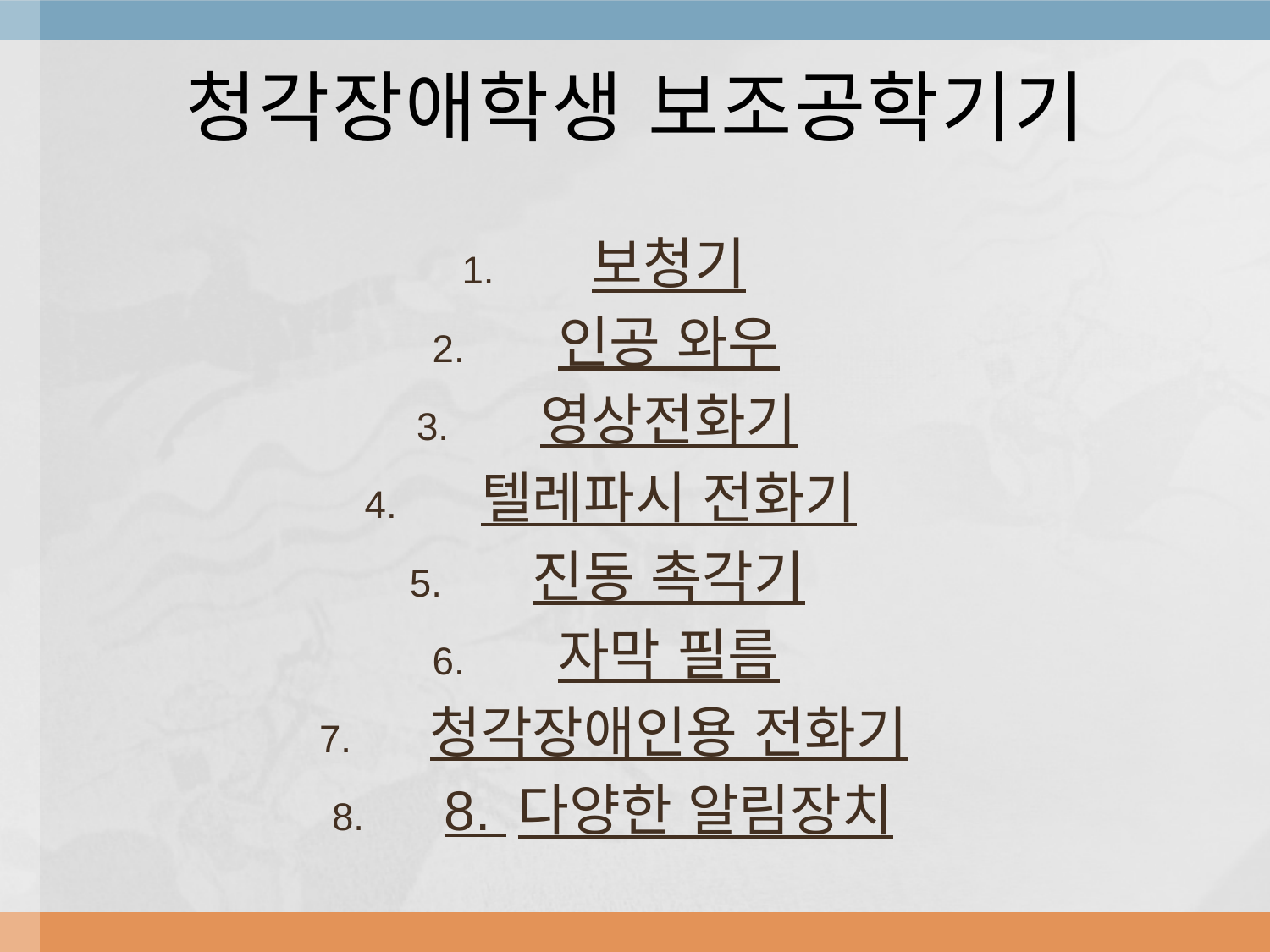

# 청각장애학생 보조공학기기
보청기
인공 와우
영상전화기
텔레파시 전화기
진동 촉각기
자막 필름
청각장애인용 전화기
8. 다양한 알림장치